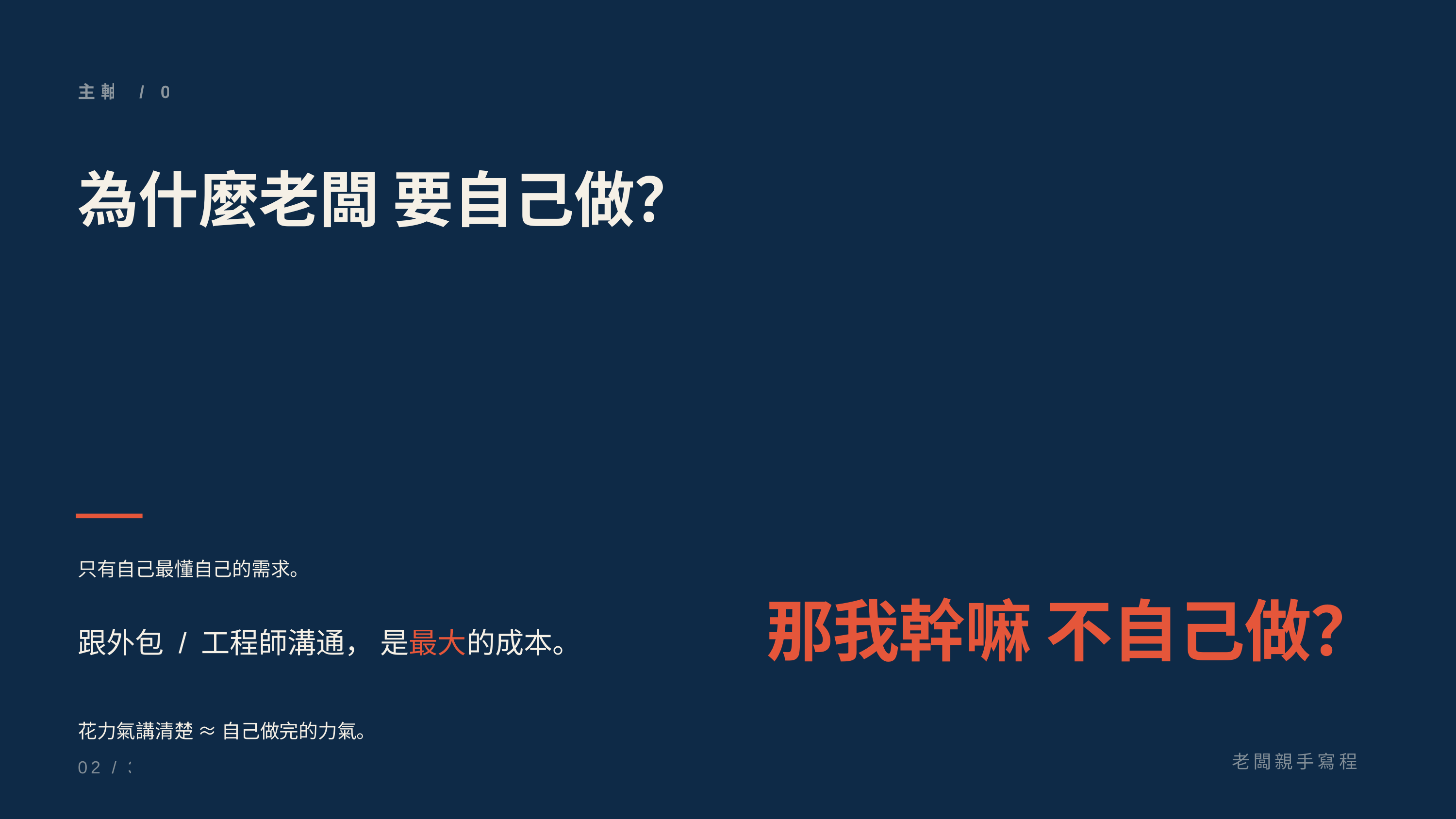

主軸 / 01
為什麼老闆 要自己做？

只有自己最懂自己的需求。
那我幹嘛 不自己做？
跟外包 / 工程師溝通， 是最大的成本。
花力氣講清楚 ≈ 自己做完的力氣。
老闆親手寫程式
02 / 35